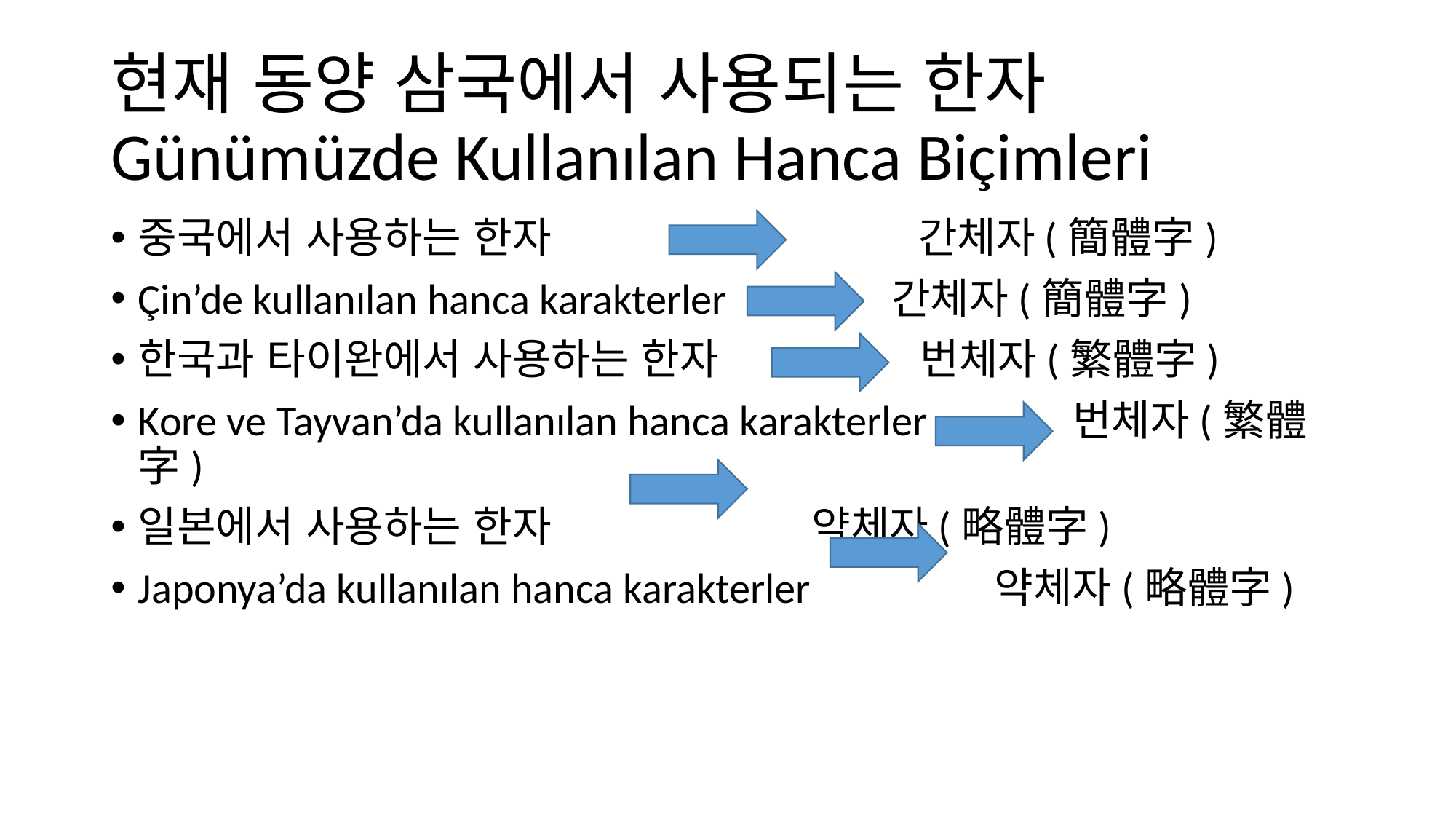

# 현재 동양 삼국에서 사용되는 한자 Günümüzde Kullanılan Hanca Biçimleri
중국에서 사용하는 한자                               간체자(簡體字)
Çin’de kullanılan hanca karakterler                간체자(簡體字)
한국과 타이완에서 사용하는 한자                 번체자(繁體字)
Kore ve Tayvan’da kullanılan hanca karakterler              번체자(繁體字)
일본에서 사용하는 한자                      약체자(略體字)
Japonya’da kullanılan hanca karakterler                  약체자(略體字)